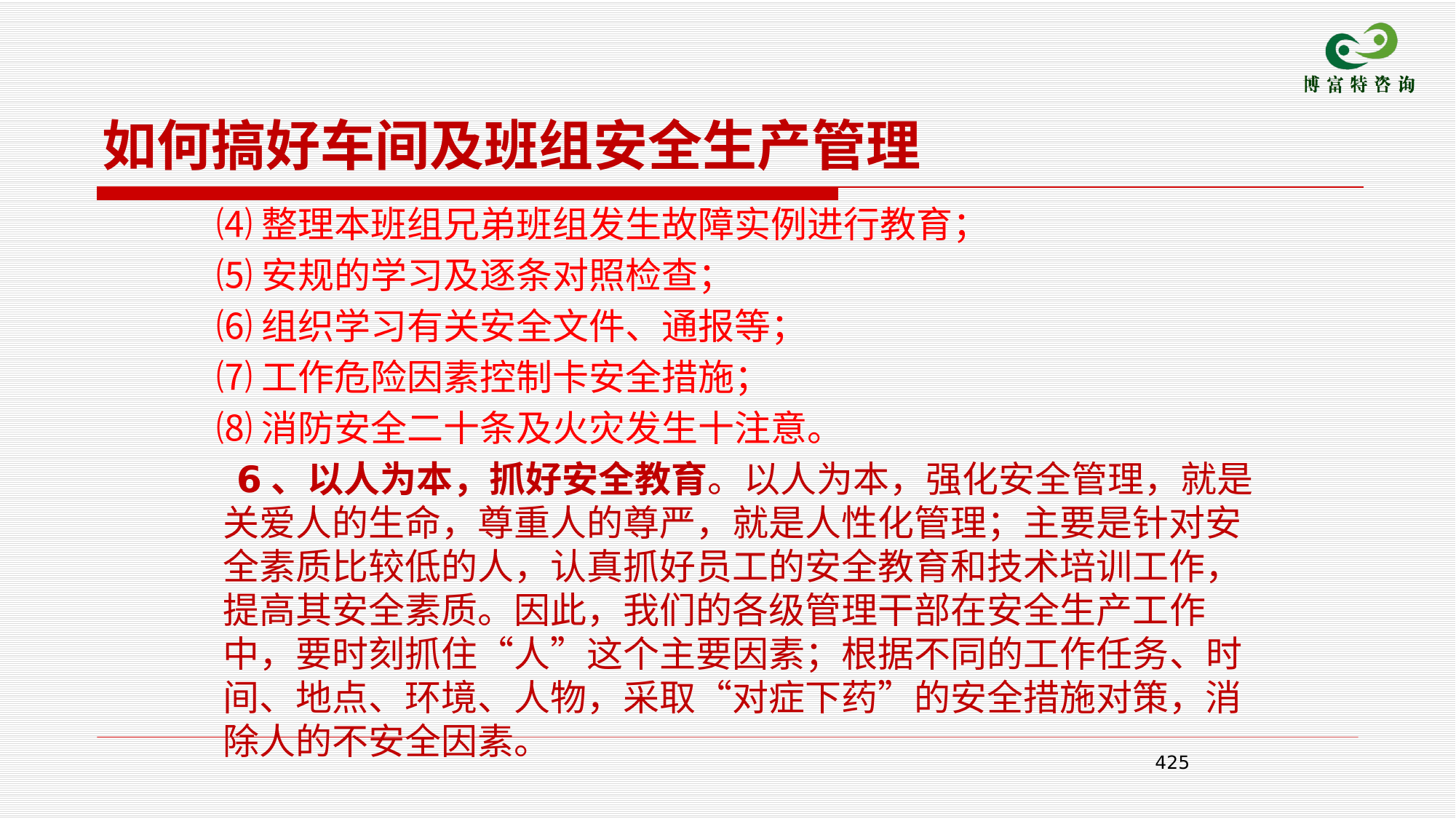

如何搞好车间及班组安全生产管理
      ⑷整理本班组兄弟班组发生故障实例进行教育；
      ⑸安规的学习及逐条对照检查；
      ⑹组织学习有关安全文件、通报等；
      ⑺工作危险因素控制卡安全措施；
      ⑻消防安全二十条及火灾发生十注意。
      6、以人为本，抓好安全教育。以人为本，强化安全管理，就是关爱人的生命，尊重人的尊严，就是人性化管理；主要是针对安全素质比较低的人，认真抓好员工的安全教育和技术培训工作，提高其安全素质。因此，我们的各级管理干部在安全生产工作中，要时刻抓住“人”这个主要因素；根据不同的工作任务、时间、地点、环境、人物，采取“对症下药”的安全措施对策，消除人的不安全因素。

425